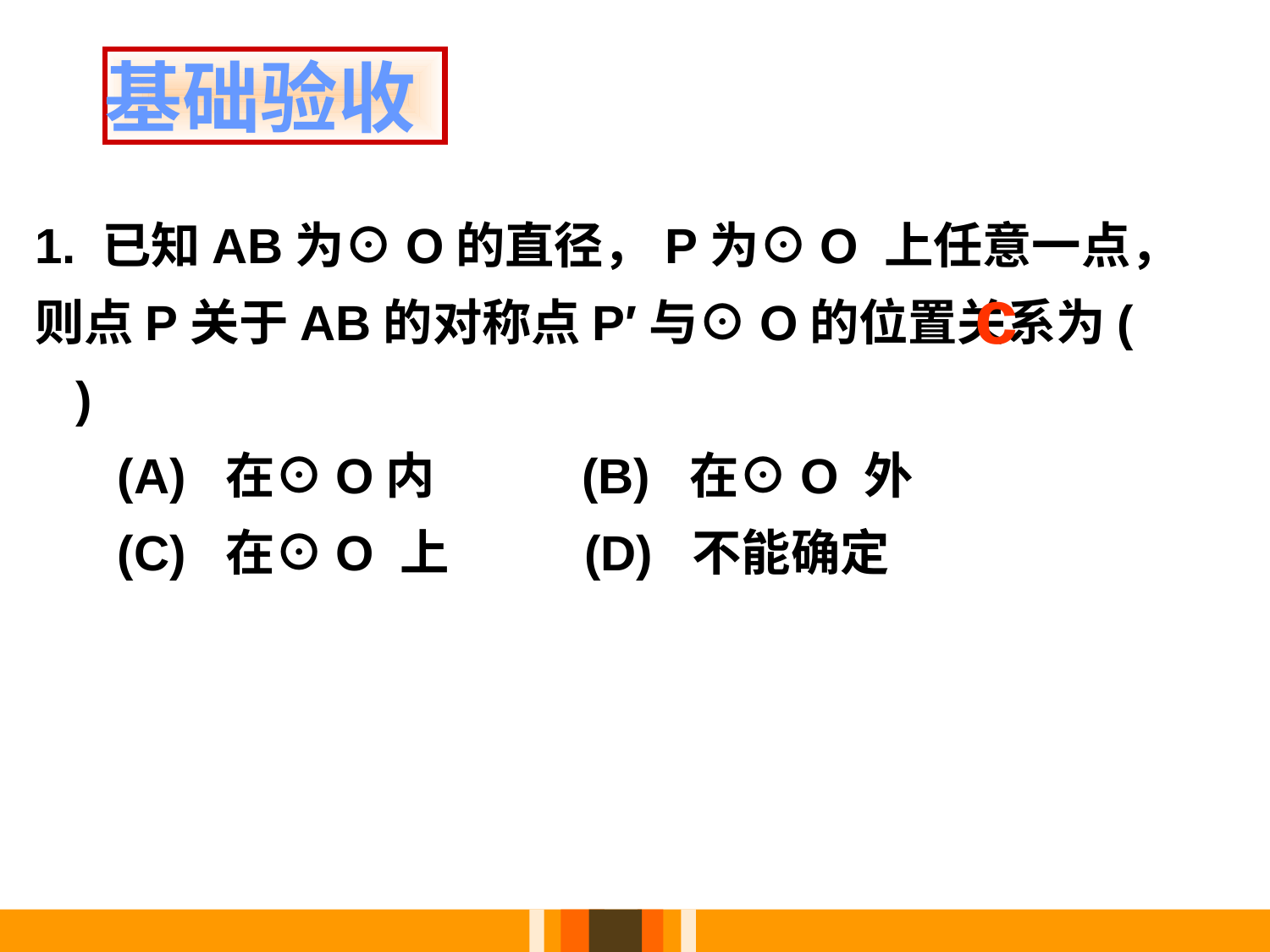

基础验收

1. 已知AB为⊙O的直径，P为⊙O 上任意一点，则点P关于AB的对称点P′与⊙O的位置关系为(         )
      (A)  在⊙O内            (B)  在⊙O 外
      (C)  在⊙O 上           (D)  不能确定
c